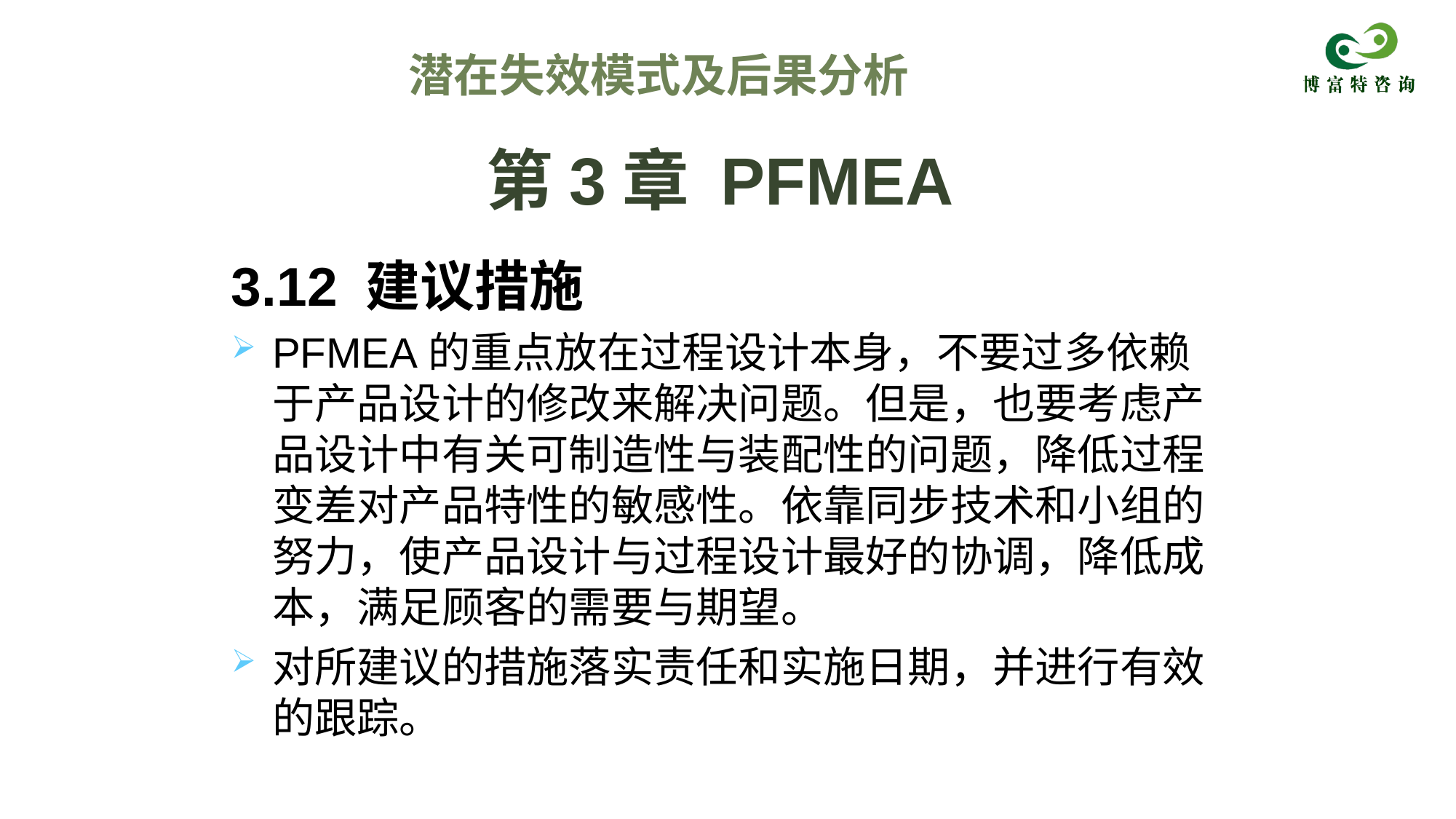

潜在失效模式及后果分析
# 第3章 PFMEA
3.12 建议措施
PFMEA的重点放在过程设计本身，不要过多依赖于产品设计的修改来解决问题。但是，也要考虑产品设计中有关可制造性与装配性的问题，降低过程变差对产品特性的敏感性。依靠同步技术和小组的努力，使产品设计与过程设计最好的协调，降低成本，满足顾客的需要与期望。
对所建议的措施落实责任和实施日期，并进行有效的跟踪。
74